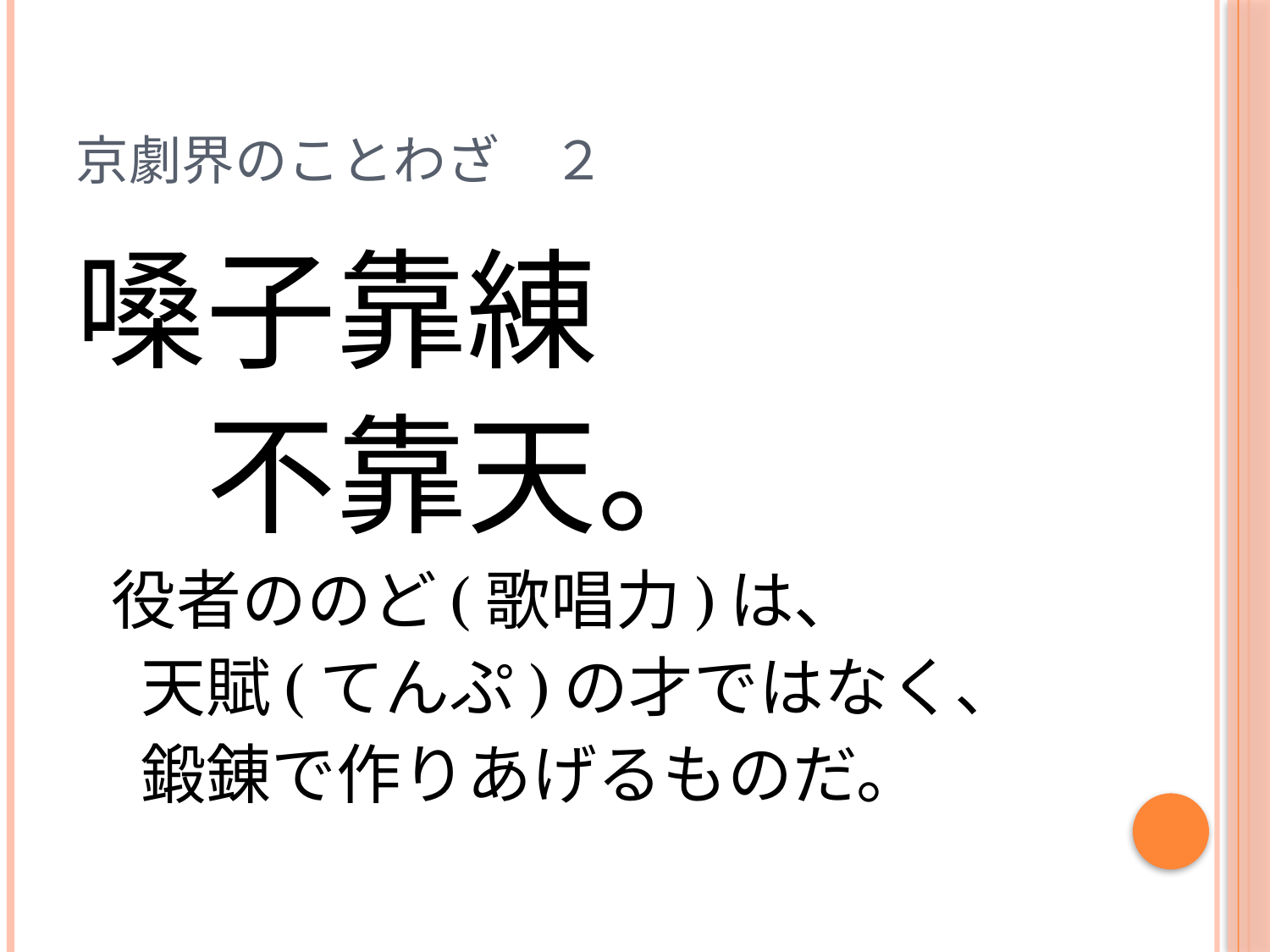

# 京劇界のことわざ　２
嗓子靠練
　不靠天。
　役者ののど(歌唱力)は、
　天賦(てんぷ)の才ではなく、
　鍛錬で作りあげるものだ。